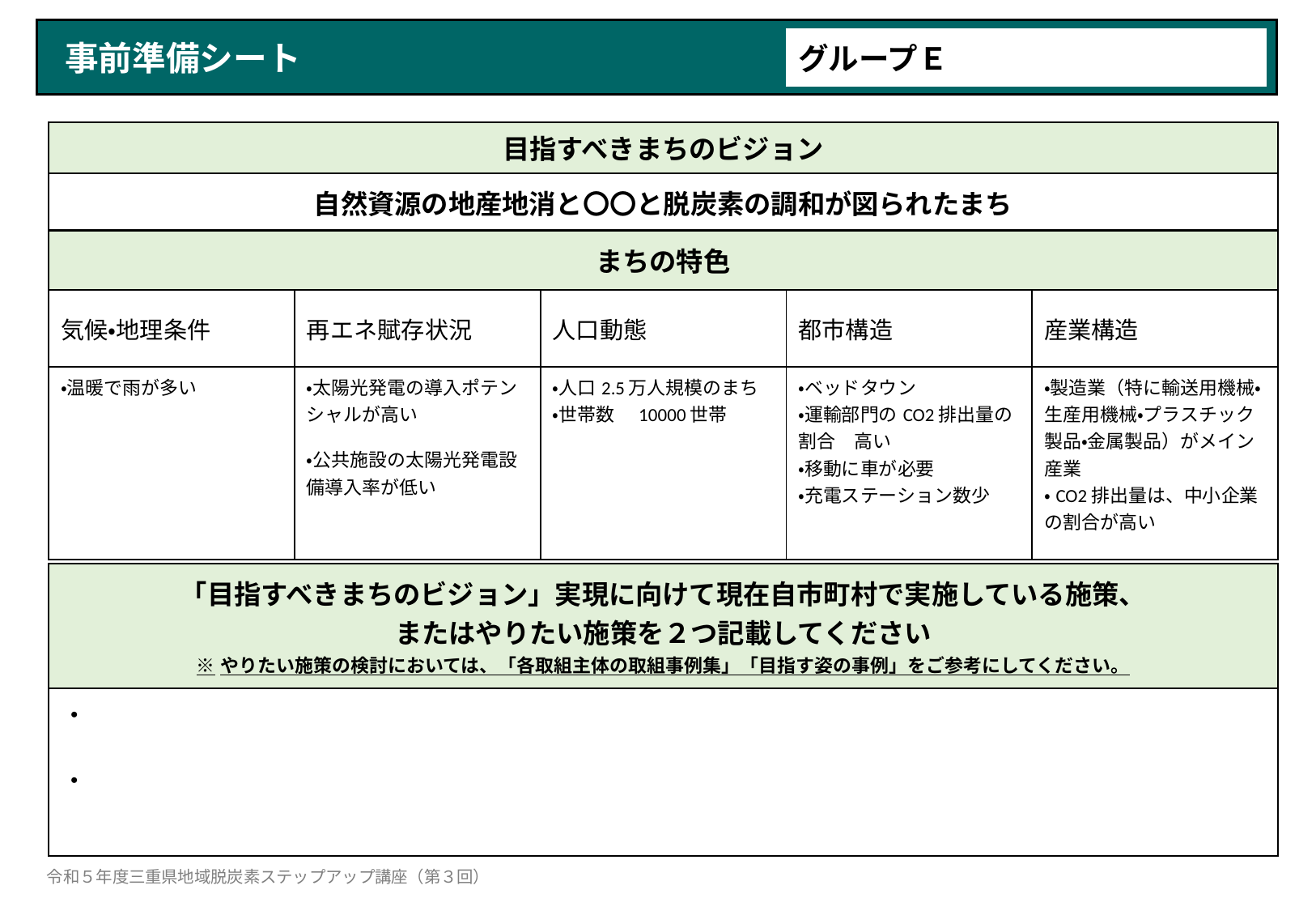

事前準備シート
グループＥ
| 目指すべきまちのビジョン |
| --- |
| 自然資源の地産地消と〇〇と脱炭素の調和が図られたまち |
| まちの特色 |  |  |  |  |
| --- | --- | --- | --- | --- |
| 気候・地理条件 | 再エネ賦存状況 | 人口動態 | 都市構造 | 産業構造 |
| ・温暖で雨が多い | ・太陽光発電の導入ポテンシャルが高い ・公共施設の太陽光発電設備導入率が低い | ・人口2.5万人規模のまち ・世帯数　10000世帯 | ・ベッドタウン ・運輸部門のCO2排出量の割合　高い ・移動に車が必要 ・充電ステーション数少 | ・製造業（特に輸送用機械・生産用機械・プラスチック製品・金属製品）がメイン産業 ・CO2排出量は、中小企業の割合が高い |
| 「目指すべきまちのビジョン」実現に向けて現在自市町村で実施している施策、 またはやりたい施策を２つ記載してください ※やりたい施策の検討においては、「各取組主体の取組事例集」「目指す姿の事例」をご参考にしてください。 |
| --- |
| ・ ・ |
令和５年度三重県地域脱炭素ステップアップ講座（第３回）